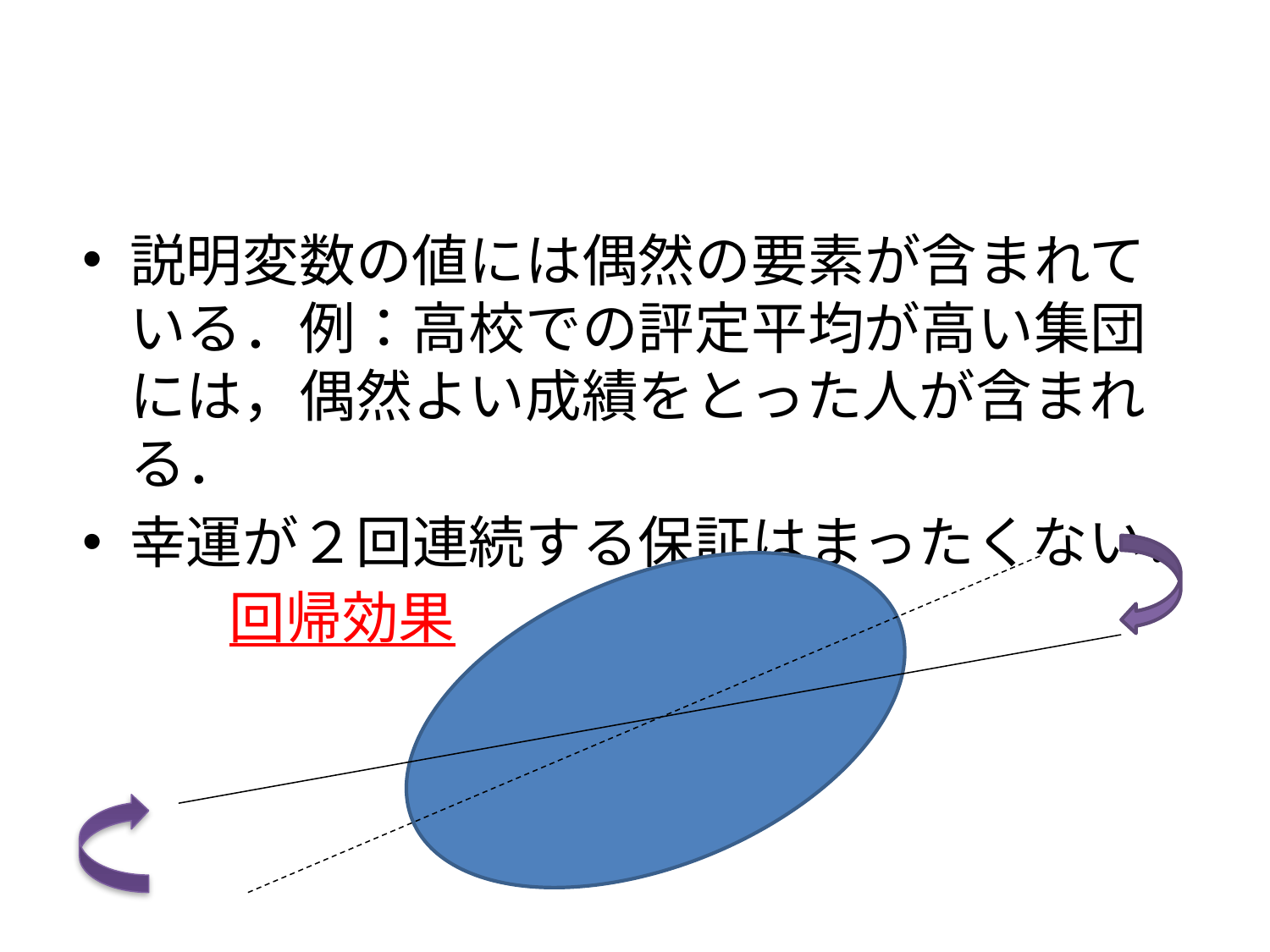

#
説明変数の値には偶然の要素が含まれている．例：高校での評定平均が高い集団には，偶然よい成績をとった人が含まれる．
幸運が２回連続する保証はまったくない．

回帰効果